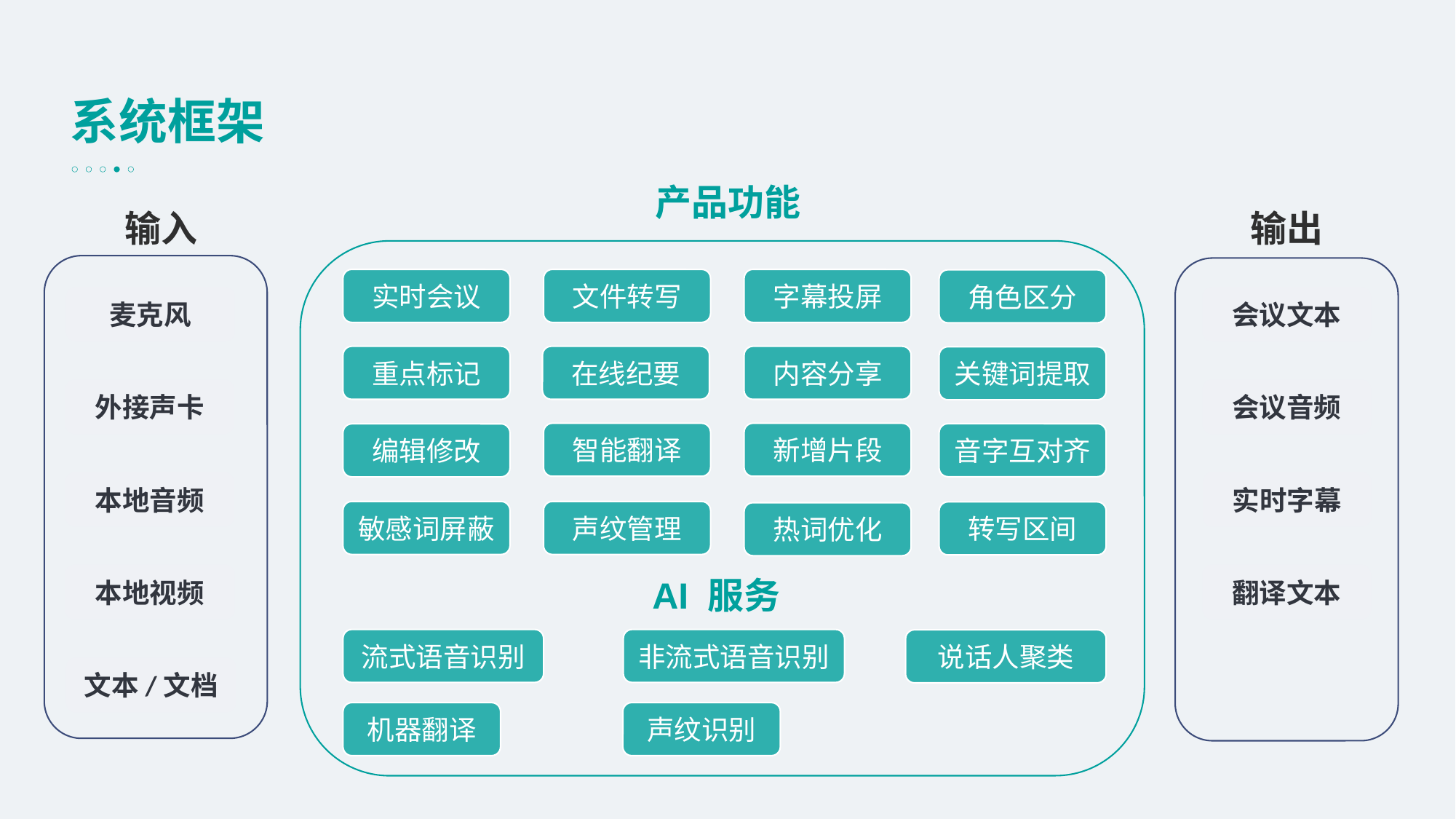

系统框架

产品功能
输出
输入

实时会议
文件转写
字幕投屏
角色区分
麦克风
会议文本
重点标记
在线纪要
内容分享
关键词提取
外接声卡
会议音频
智能翻译
新增片段
音字互对齐
编辑修改
本地音频
实时字幕
敏感词屏蔽
声纹管理
转写区间
热词优化
本地视频
翻译文本
AI 服务
流式语音识别
非流式语音识别
说话人聚类
文本/文档
机器翻译
声纹识别